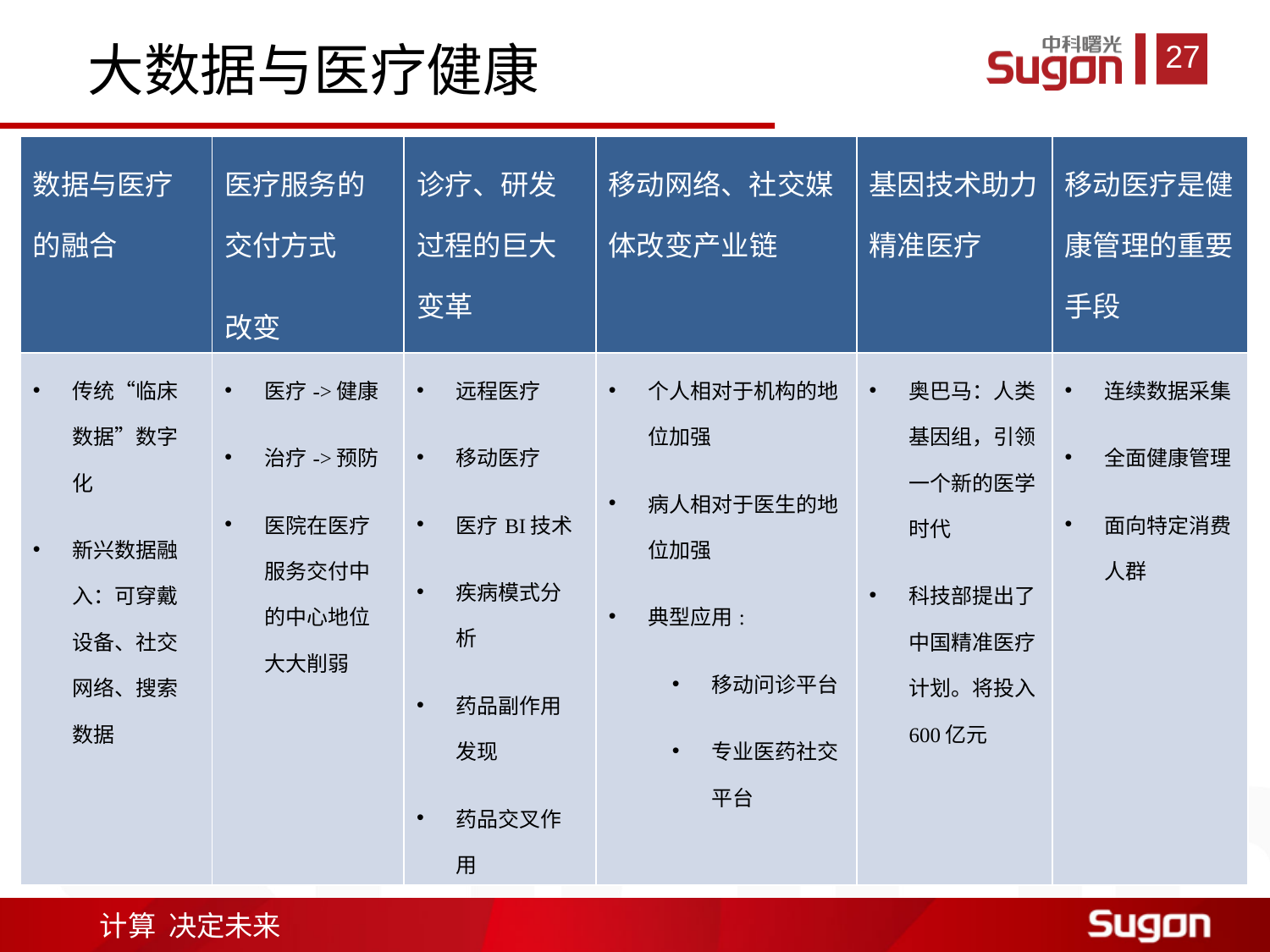

大数据与医疗健康
| 数据与医疗的融合 | 医疗服务的交付方式 改变 | 诊疗、研发过程的巨大变革 | 移动网络、社交媒体改变产业链 | 基因技术助力精准医疗 | 移动医疗是健康管理的重要手段 |
| --- | --- | --- | --- | --- | --- |
| 传统“临床数据”数字化 新兴数据融入：可穿戴设备、社交网络、搜索数据 | 医疗->健康 治疗->预防 医院在医疗服务交付中的中心地位大大削弱 | 远程医疗 移动医疗 医疗BI技术 疾病模式分析 药品副作用发现 药品交叉作用 | 个人相对于机构的地位加强 病人相对于医生的地位加强 典型应用: 移动问诊平台 专业医药社交平台 | 奥巴马：人类基因组，引领一个新的医学时代 科技部提出了中国精准医疗计划。将投入600亿元 | 连续数据采集 全面健康管理 面向特定消费人群 |